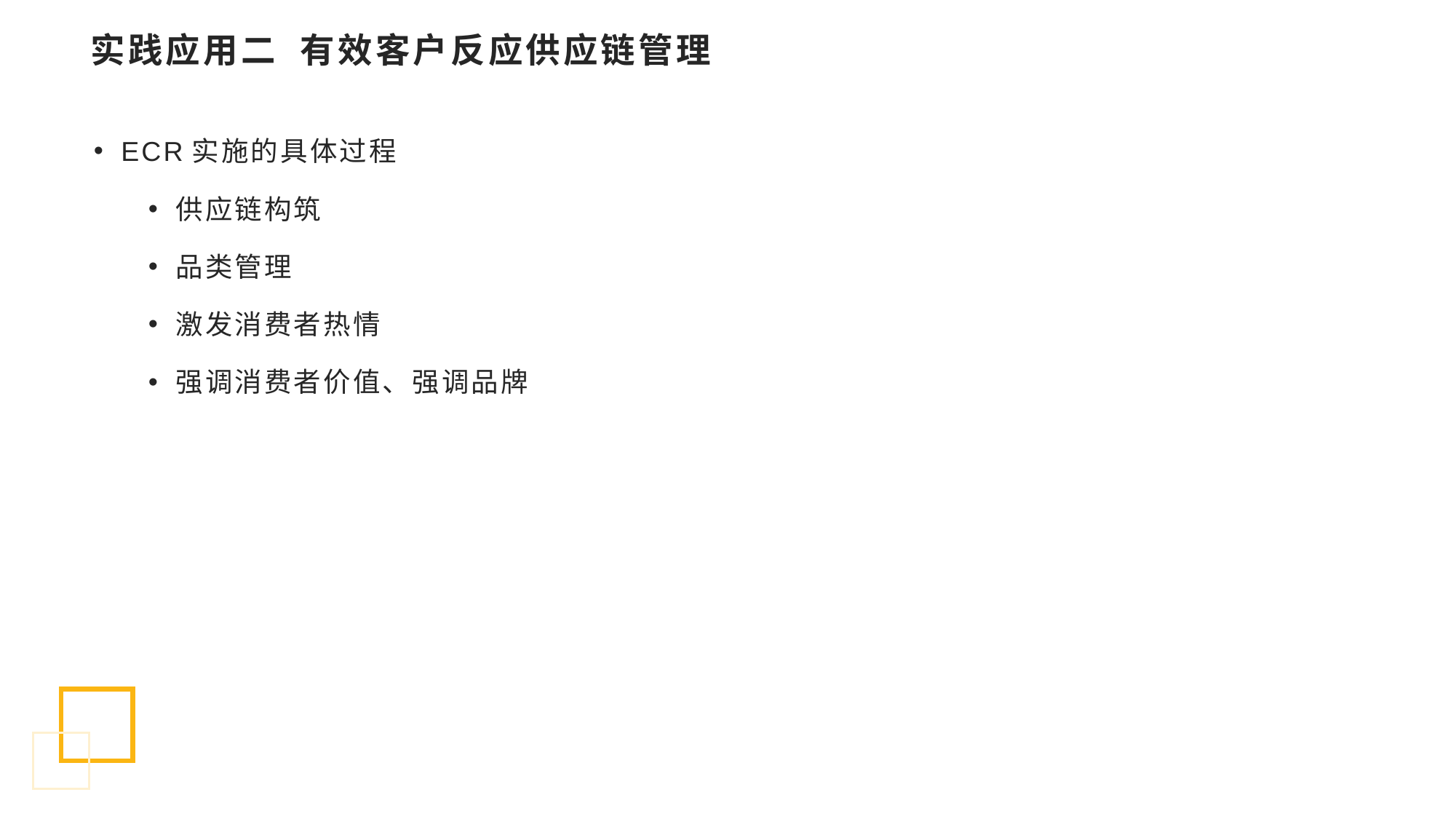

# 实践应用二  有效客户反应供应链管理
ECR实施的具体过程
供应链构筑
品类管理
激发消费者热情
强调消费者价值、强调品牌